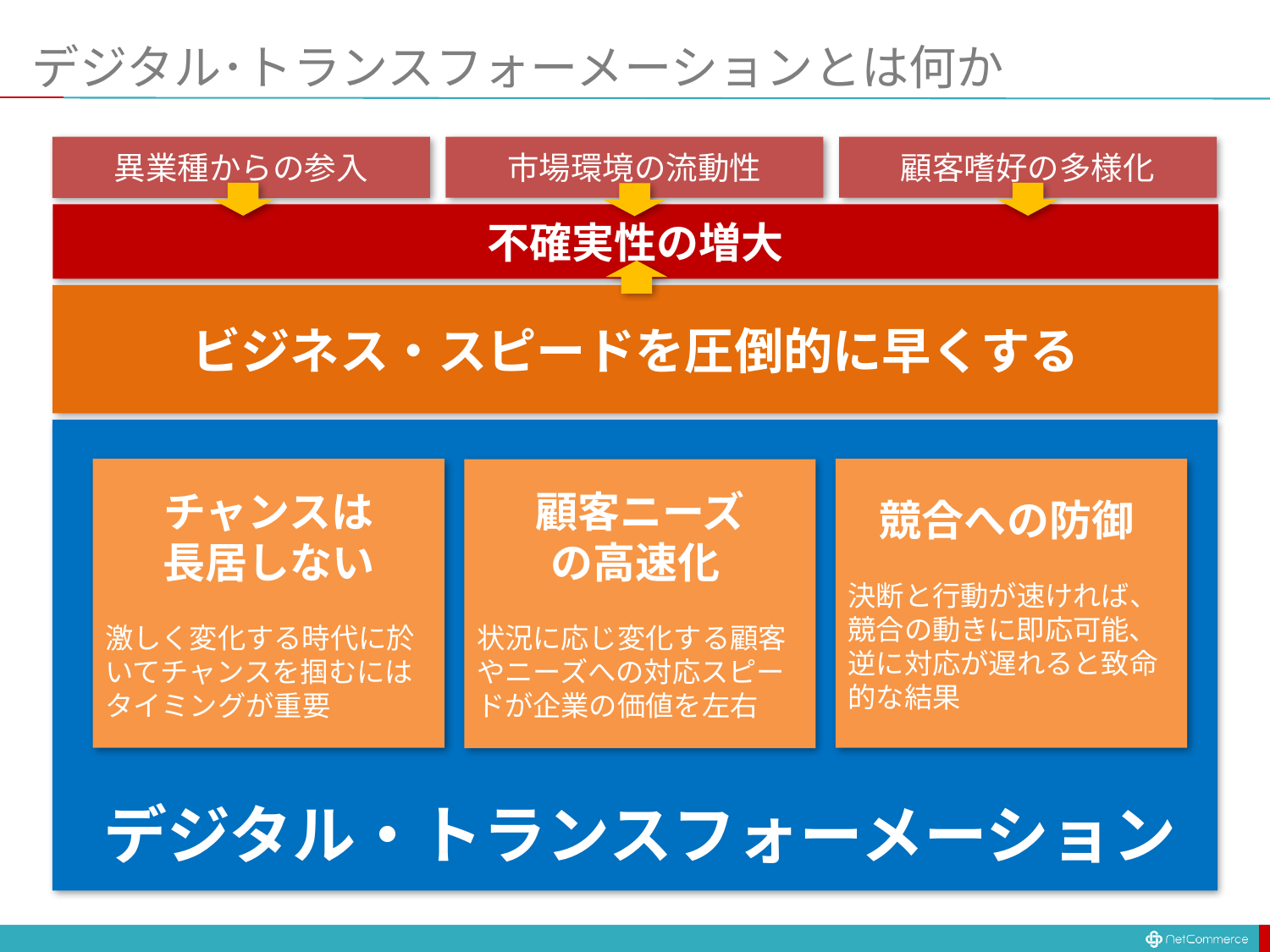

# デジタル･トランスフォーメーションとは何か
市場環境の流動性
顧客嗜好の多様化
異業種からの参入

不確実性の増大

ビジネス・スピードを圧倒的に早くする

チャンスは
長居しない

激しく変化する時代に於いてチャンスを掴むにはタイミングが重要
競合への防御

決断と行動が速ければ、競合の動きに即応可能、逆に対応が遅れると致命的な結果
顧客ニーズ
の高速化

状況に応じ変化する顧客やニーズへの対応スピードが企業の価値を左右
デジタル・トランスフォーメーション